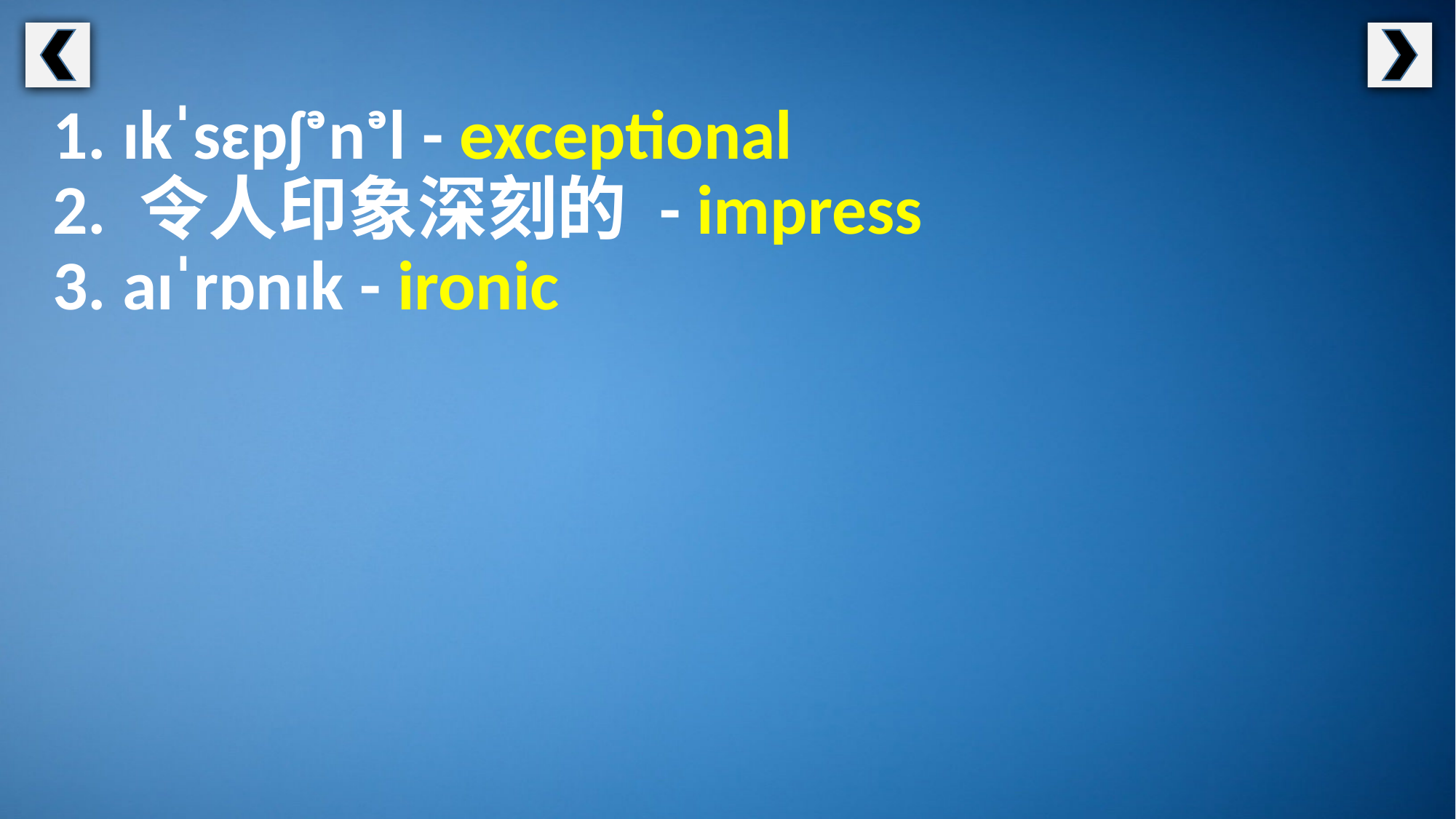

1. ɪkˈsɛpʃᵊnᵊl - exceptional
2. 令人印象深刻的 - impress
3. aɪˈrɒnɪk - ironic